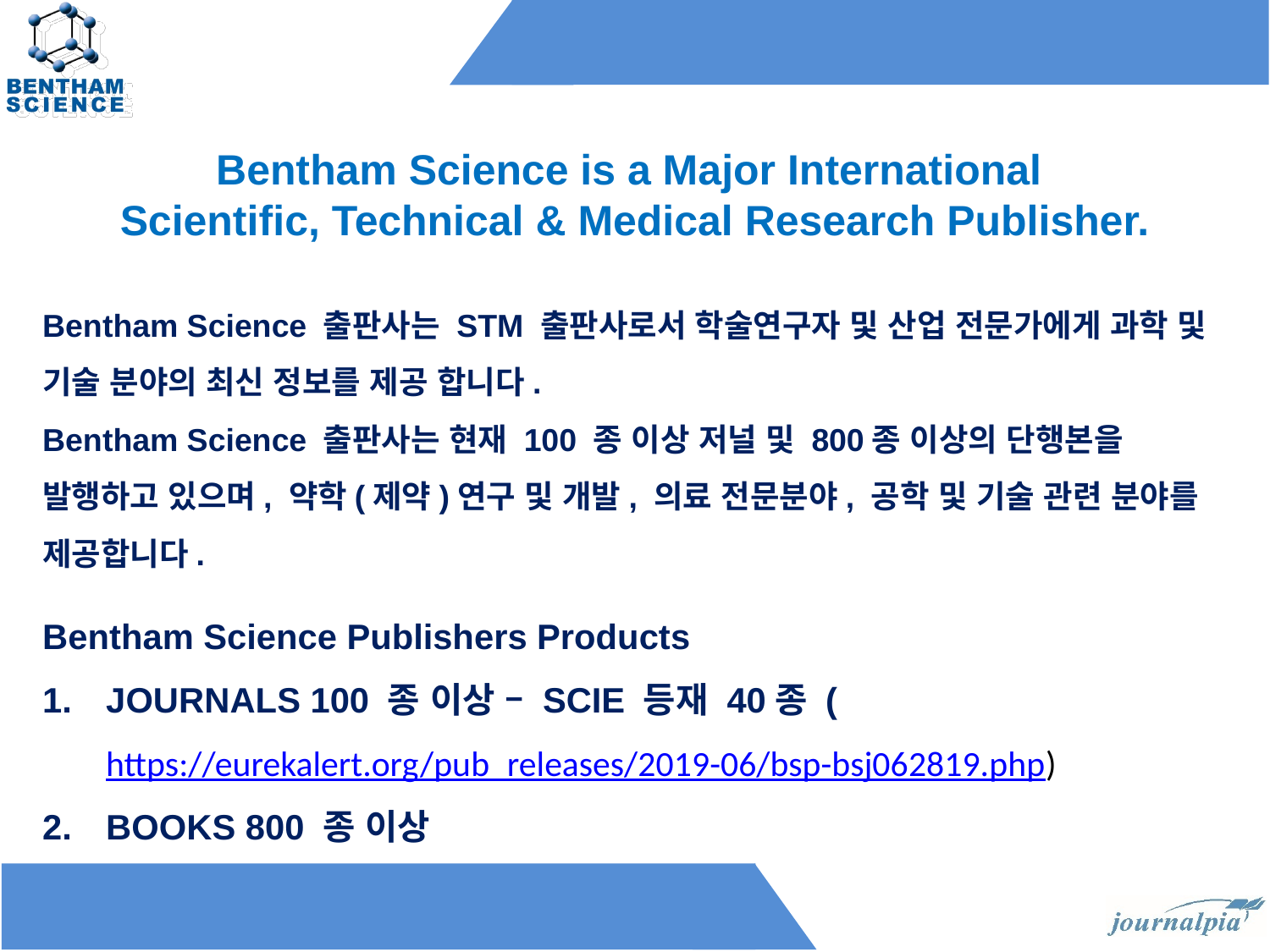

Bentham Science is a Major International
Scientific, Technical & Medical Research Publisher.

Bentham Science 출판사는 STM 출판사로서 학술연구자 및 산업 전문가에게 과학 및 기술 분야의 최신 정보를 제공 합니다.
Bentham Science 출판사는 현재 100 종 이상 저널 및 800종 이상의 단행본을 발행하고 있으며, 약학(제약)연구 및 개발, 의료 전문분야, 공학 및 기술 관련 분야를 제공합니다.

Bentham Science Publishers Products
JOURNALS 100 종 이상 – SCIE 등재 40종 (https://eurekalert.org/pub_releases/2019-06/bsp-bsj062819.php)
BOOKS 800 종 이상